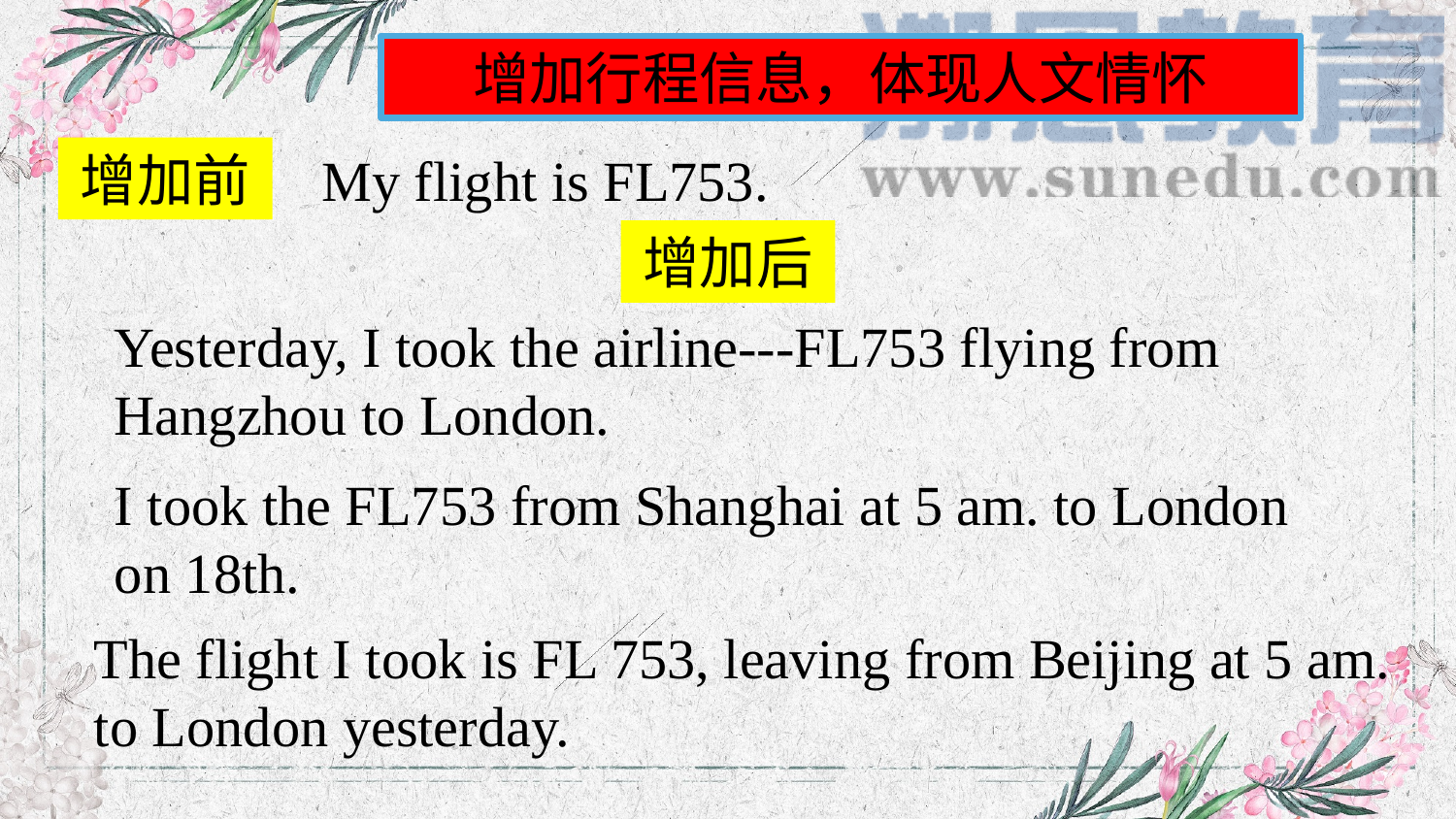

增加行程信息，体现人文情怀
增加前
My flight is FL753.
增加后
Yesterday, I took the airline---FL753 flying from Hangzhou to London.
I took the FL753 from Shanghai at 5 am. to London  on 18th.
The flight I took is FL 753, leaving from Beijing at 5 am. to London yesterday.